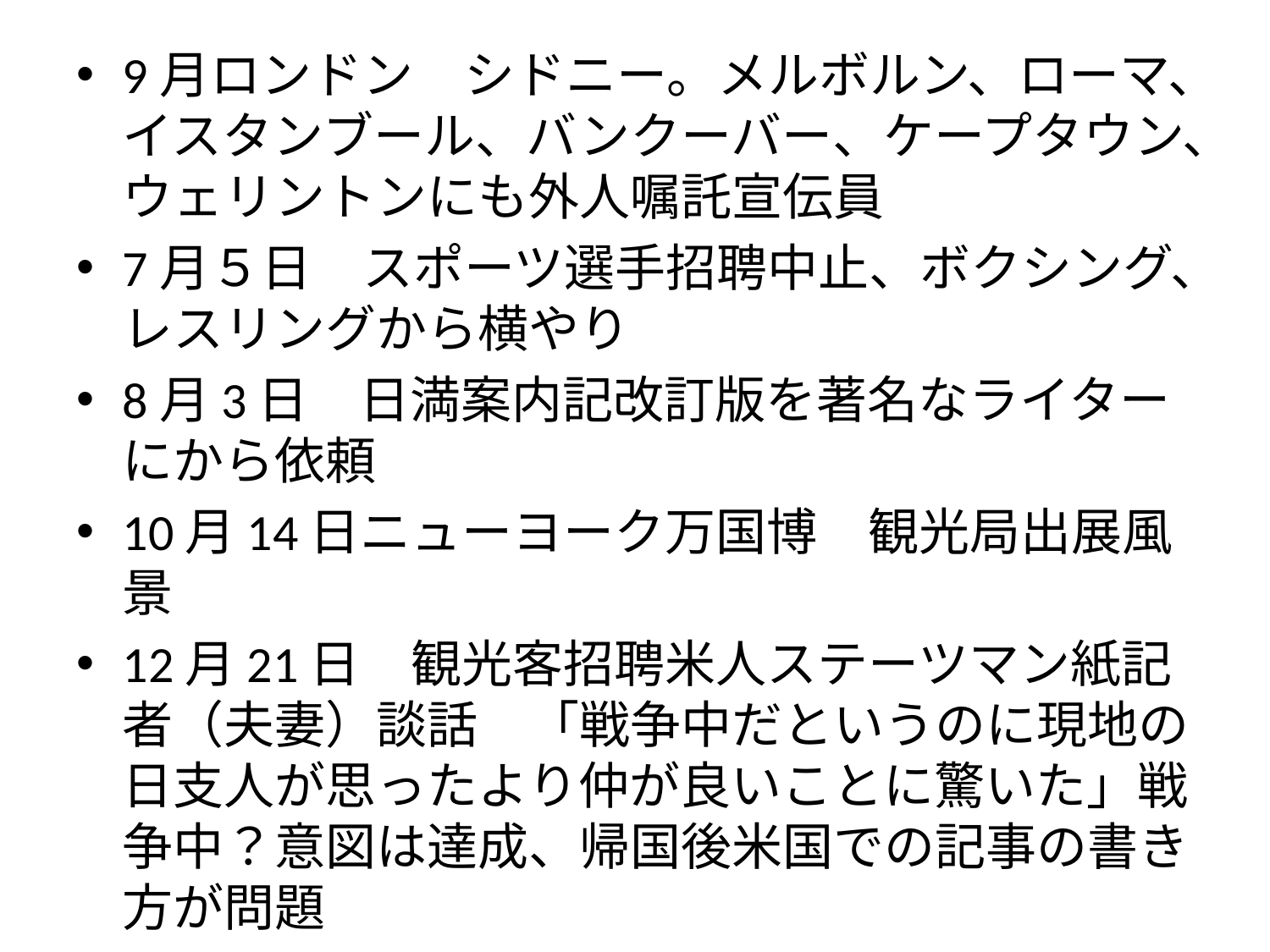

9月ロンドン　シドニー。メルボルン、ローマ、イスタンブール、バンクーバー、ケープタウン、ウェリントンにも外人嘱託宣伝員
7月５日　スポーツ選手招聘中止、ボクシング、レスリングから横やり
8月3日　日満案内記改訂版を著名なライターにから依頼
10月14日ニューヨーク万国博　観光局出展風景
12月21日　観光客招聘米人ステーツマン紙記者（夫妻）談話　「戦争中だというのに現地の日支人が思ったより仲が良いことに驚いた」戦争中？意図は達成、帰国後米国での記事の書き方が問題